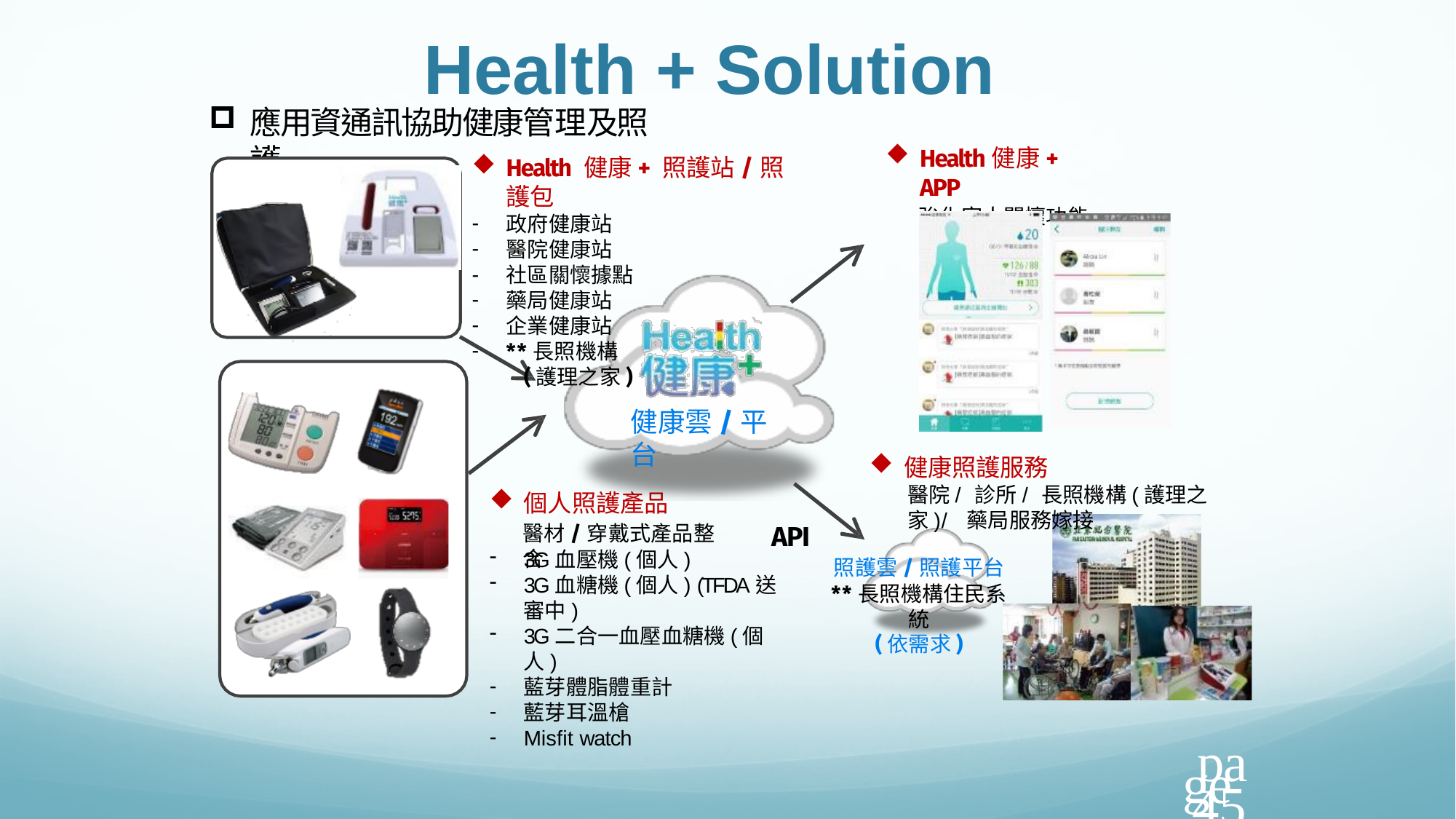

# Health + Solution
應用資通訊協助健康管理及照護
Health健康+ APP
強化家人關懷功能
Health 健康+ 照護站/照護包
政府健康站
醫院健康站
社區關懷據點
藥局健康站
企業健康站
**長照機構
(護理之家)

健康雲/平台

健康照護服務
醫院/ 診所/ 長照機構(護理之家)/  藥局服務嫁接
照護雲/照護平台
**長照機構住民系統
(依需求)

個人照護產品
醫材/穿戴式產品整合

API

3G血壓機(個人)
3G血糖機(個人) (TFDA送審中)
3G二合一血壓血糖機(個人)
藍芽體脂體重計
藍芽耳溫槍
Misfit watch

page 45